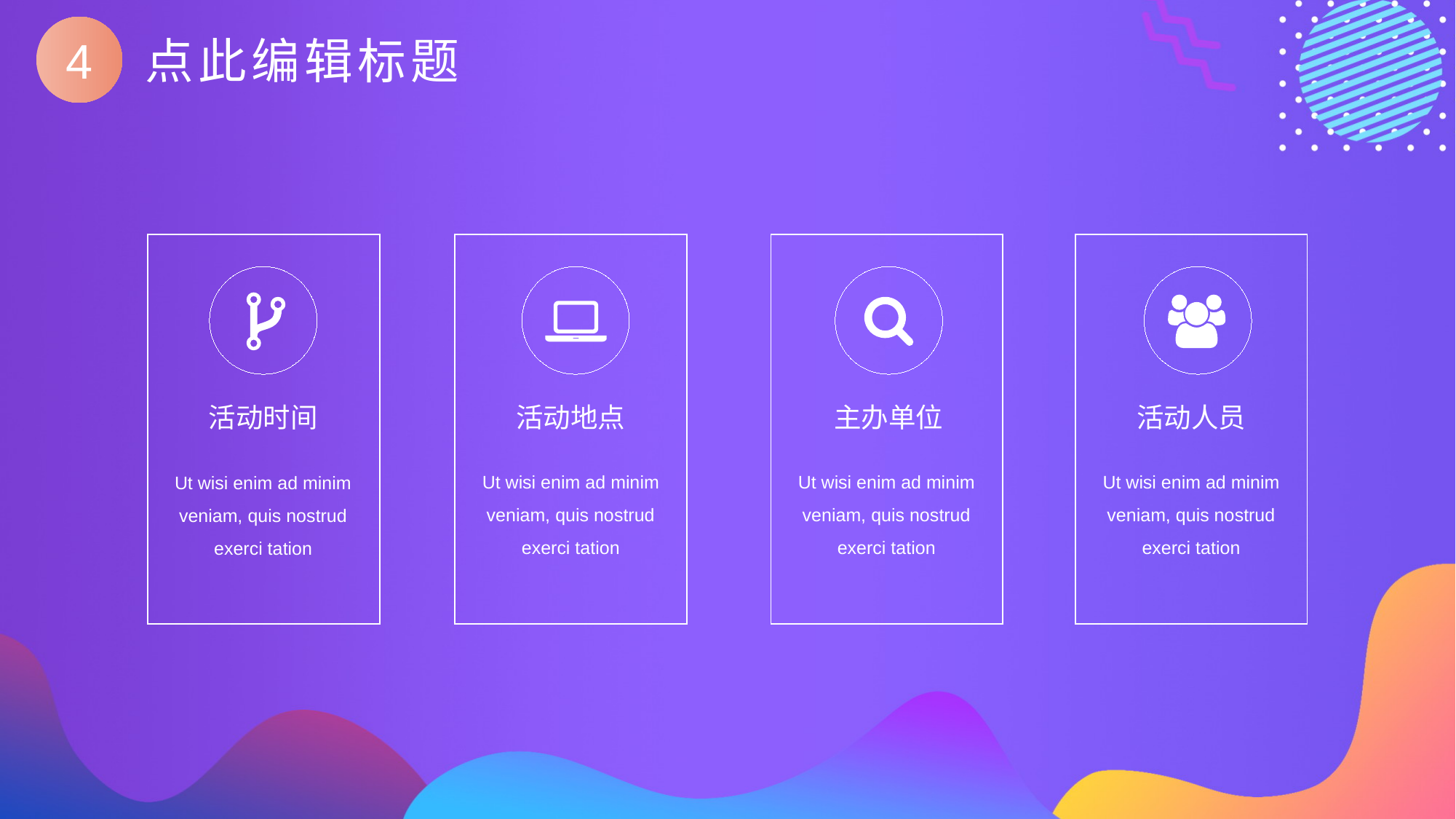

4
点此编辑标题

活动时间
活动地点
主办单位
活动人员
Ut wisi enim ad minim veniam, quis nostrud exerci tation
Ut wisi enim ad minim veniam, quis nostrud exerci tation
Ut wisi enim ad minim veniam, quis nostrud exerci tation
Ut wisi enim ad minim veniam, quis nostrud exerci tation